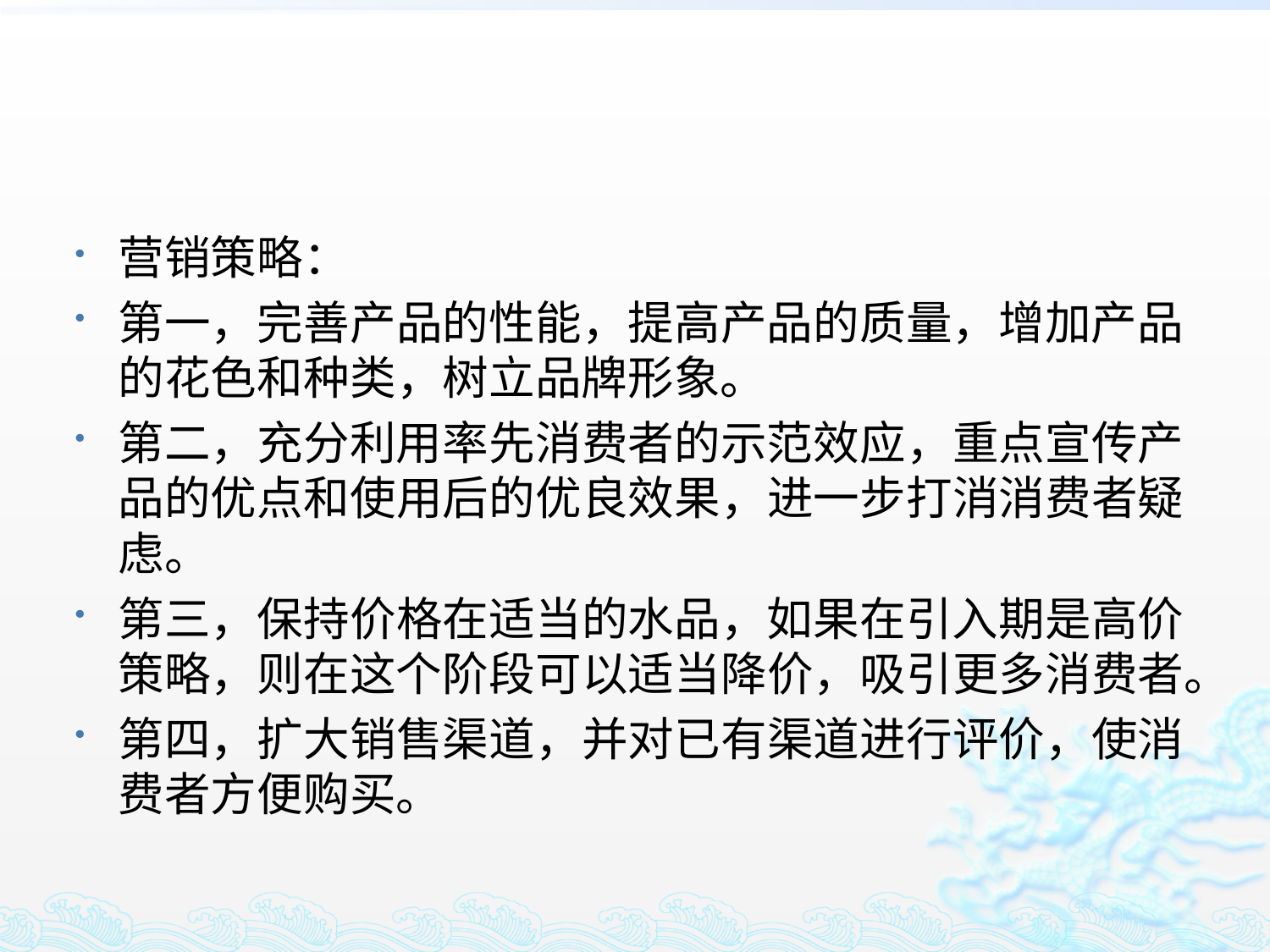

#
营销策略：
第一，完善产品的性能，提高产品的质量，增加产品的花色和种类，树立品牌形象。
第二，充分利用率先消费者的示范效应，重点宣传产品的优点和使用后的优良效果，进一步打消消费者疑虑。
第三，保持价格在适当的水品，如果在引入期是高价策略，则在这个阶段可以适当降价，吸引更多消费者。
第四，扩大销售渠道，并对已有渠道进行评价，使消费者方便购买。